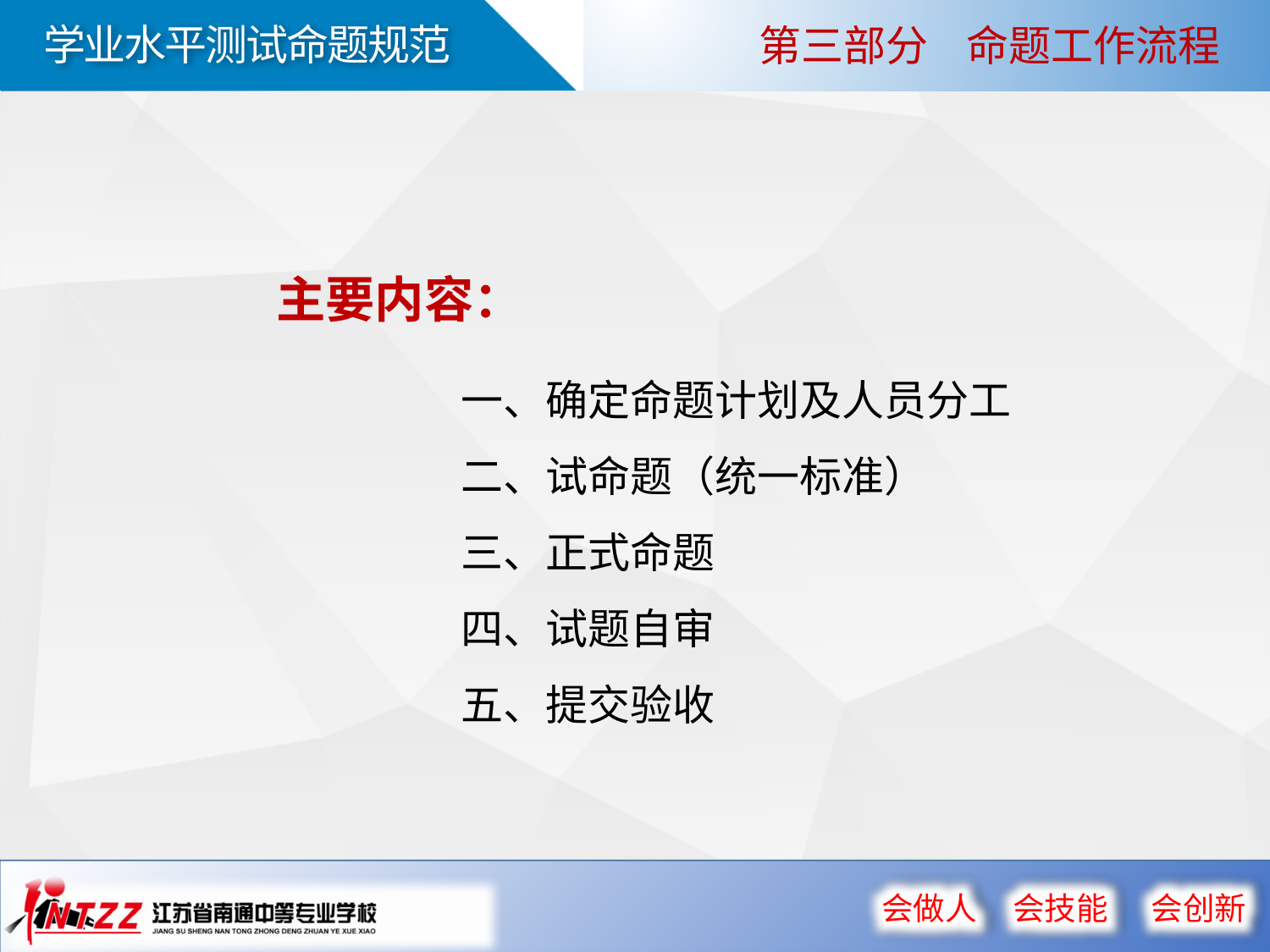

第三部分    命题工作流程
主要内容：
一、确定命题计划及人员分工
二、试命题（统一标准）
三、正式命题
四、试题自审
五、提交验收